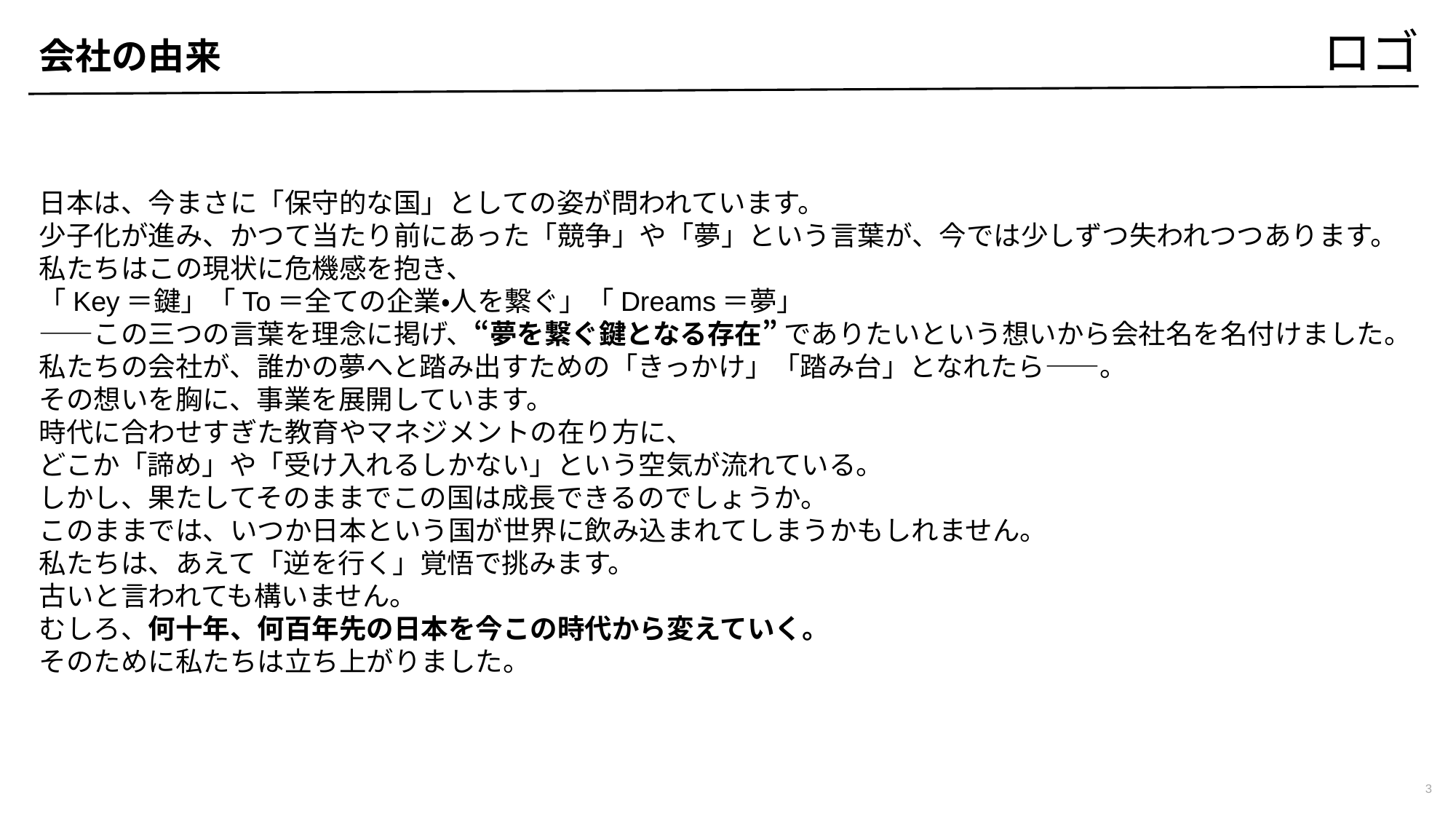

ロゴ
会社の由来
日本は、今まさに「保守的な国」としての姿が問われています。
少子化が進み、かつて当たり前にあった「競争」や「夢」という言葉が、今では少しずつ失われつつあります。
私たちはこの現状に危機感を抱き、
「Key＝鍵」「To＝全ての企業・人を繋ぐ」「Dreams＝夢」
――この三つの言葉を理念に掲げ、“夢を繋ぐ鍵となる存在” でありたいという想いから会社名を名付けました。
私たちの会社が、誰かの夢へと踏み出すための「きっかけ」「踏み台」となれたら――。
その想いを胸に、事業を展開しています。
時代に合わせすぎた教育やマネジメントの在り方に、
どこか「諦め」や「受け入れるしかない」という空気が流れている。
しかし、果たしてそのままでこの国は成長できるのでしょうか。
このままでは、いつか日本という国が世界に飲み込まれてしまうかもしれません。
私たちは、あえて「逆を行く」覚悟で挑みます。
古いと言われても構いません。
むしろ、何十年、何百年先の日本を今この時代から変えていく。
そのために私たちは立ち上がりました。
3